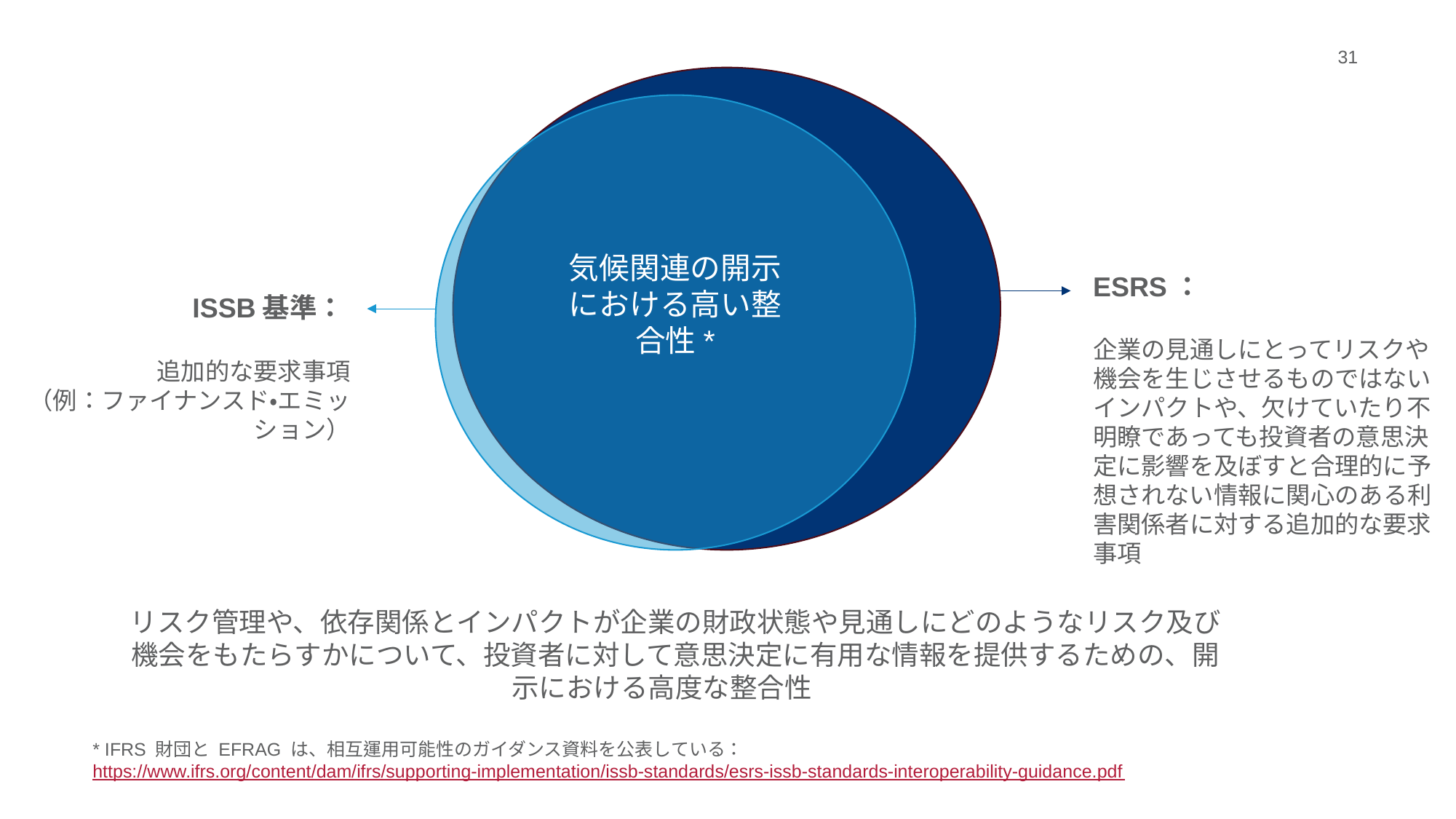

31

気候関連の開示における高い整合性*
ESRS：
企業の見通しにとってリスクや機会を生じさせるものではないインパクトや、欠けていたり不明瞭であっても投資者の意思決定に影響を及ぼすと合理的に予想されない情報に関心のある利害関係者に対する追加的な要求事項
ISSB基準：

追加的な要求事項
（例：ファイナンスド・エミッション）
リスク管理や、依存関係とインパクトが企業の財政状態や見通しにどのようなリスク及び機会をもたらすかについて、投資者に対して意思決定に有用な情報を提供するための、開示における高度な整合性
* IFRS 財団と EFRAG は、相互運用可能性のガイダンス資料を公表している： https://www.ifrs.org/content/dam/ifrs/supporting-implementation/issb-standards/esrs-issb-standards-interoperability-guidance.pdf